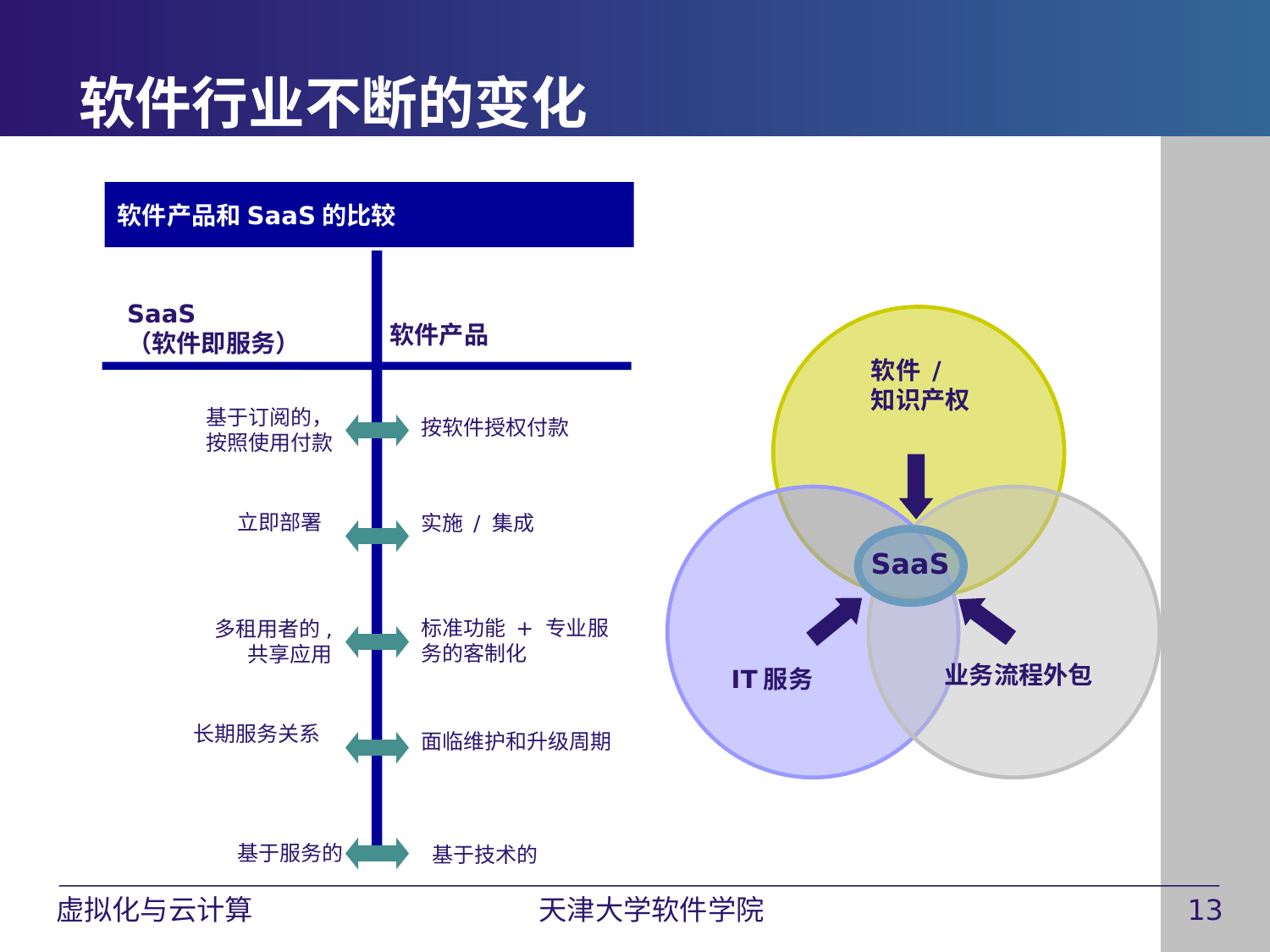

# 软件行业不断的变化
软件产品和SaaS的比较

SaaS
（软件即服务）

软件产品
软件 /
知识产权

基于订阅的，
按照使用付款
按软件授权付款

立即部署
实施 / 集成

SaaS

标准功能 + 专业服务的客制化
多租用者的,
共享应用

业务流程外包
IT服务
长期服务关系
面临维护和升级周期

基于服务的
基于技术的